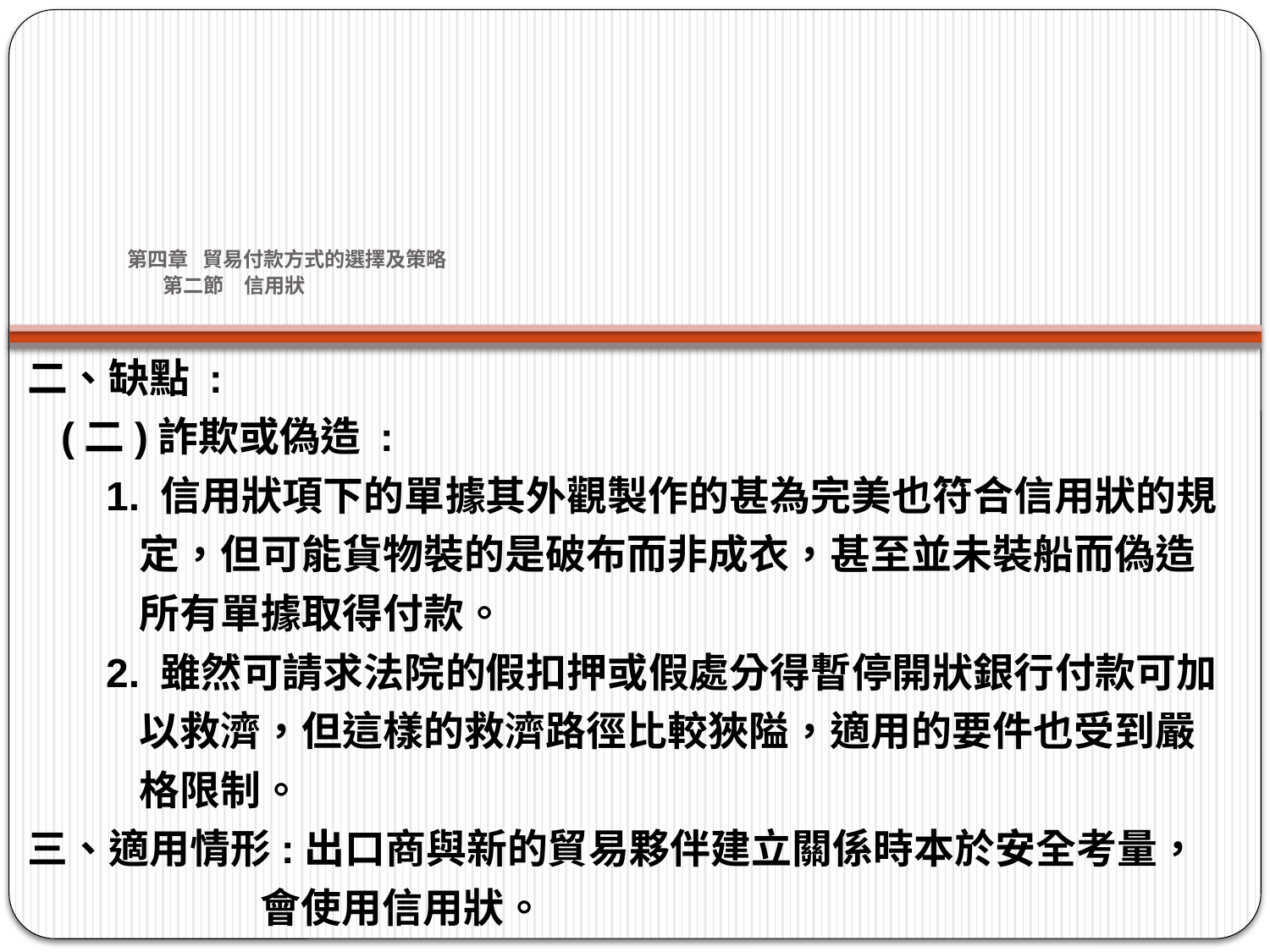

# 第四章   貿易付款方式的選擇及策略 第二節　信用狀
二、缺點 :
   (二)詐欺或偽造 :
       1. 信用狀項下的單據其外觀製作的甚為完美也符合信用狀的規
           定，但可能貨物裝的是破布而非成衣，甚至並未裝船而偽造
           所有單據取得付款。
       2. 雖然可請求法院的假扣押或假處分得暫停開狀銀行付款可加
           以救濟，但這樣的救濟路徑比較狹隘，適用的要件也受到嚴
           格限制。
三、適用情形:出口商與新的貿易夥伴建立關係時本於安全考量，
                        會使用信用狀。